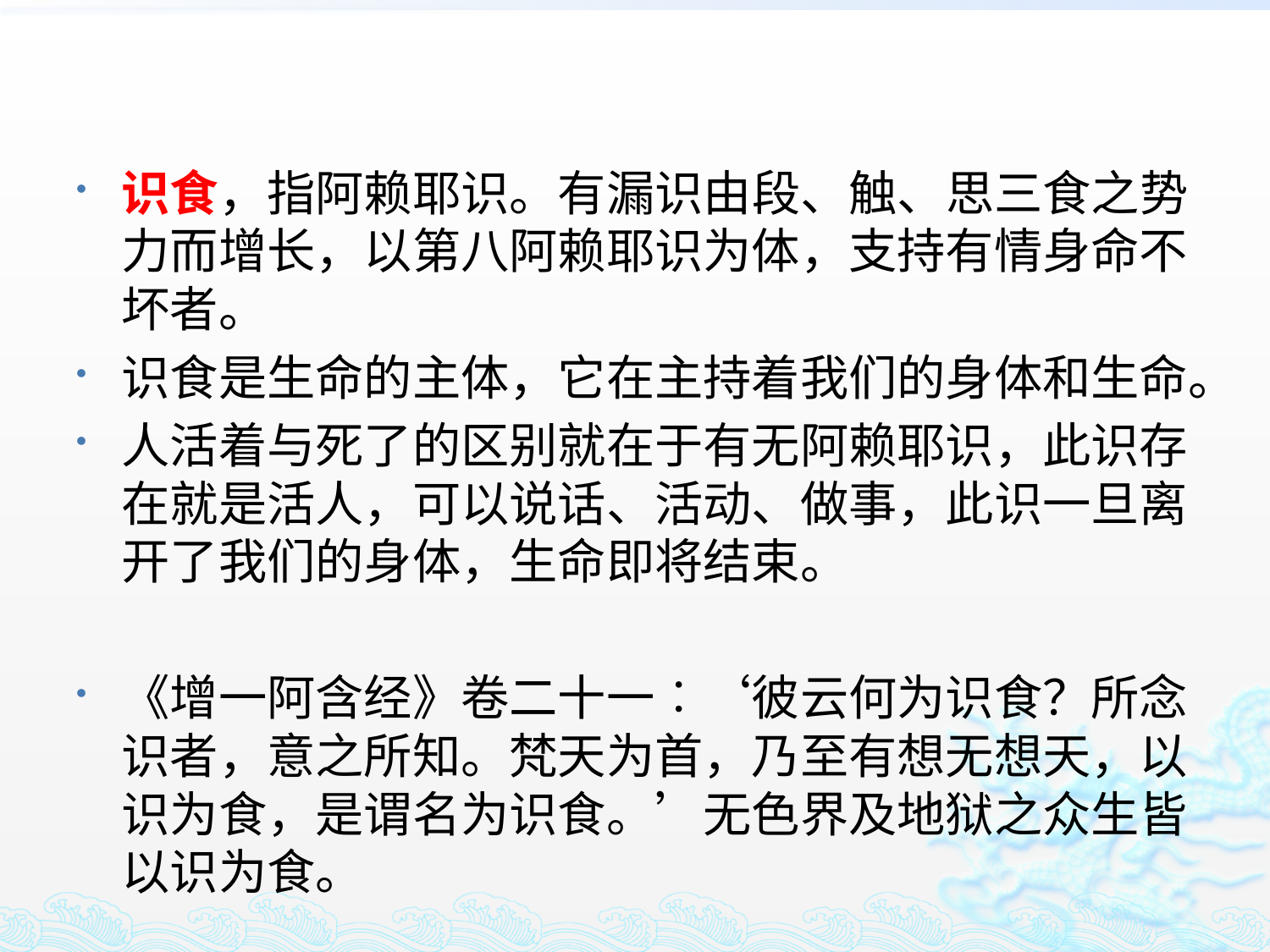

识食，指阿赖耶识。有漏识由段、触、思三食之势力而增长，以第八阿赖耶识为体，支持有情身命不坏者。
识食是生命的主体，它在主持着我们的身体和生命。
人活着与死了的区别就在于有无阿赖耶识，此识存在就是活人，可以说话、活动、做事，此识一旦离开了我们的身体，生命即将结束。

《增一阿含经》卷二十一︰‘彼云何为识食？所念识者，意之所知。梵天为首，乃至有想无想天，以识为食，是谓名为识食。’无色界及地狱之众生皆以识为食。